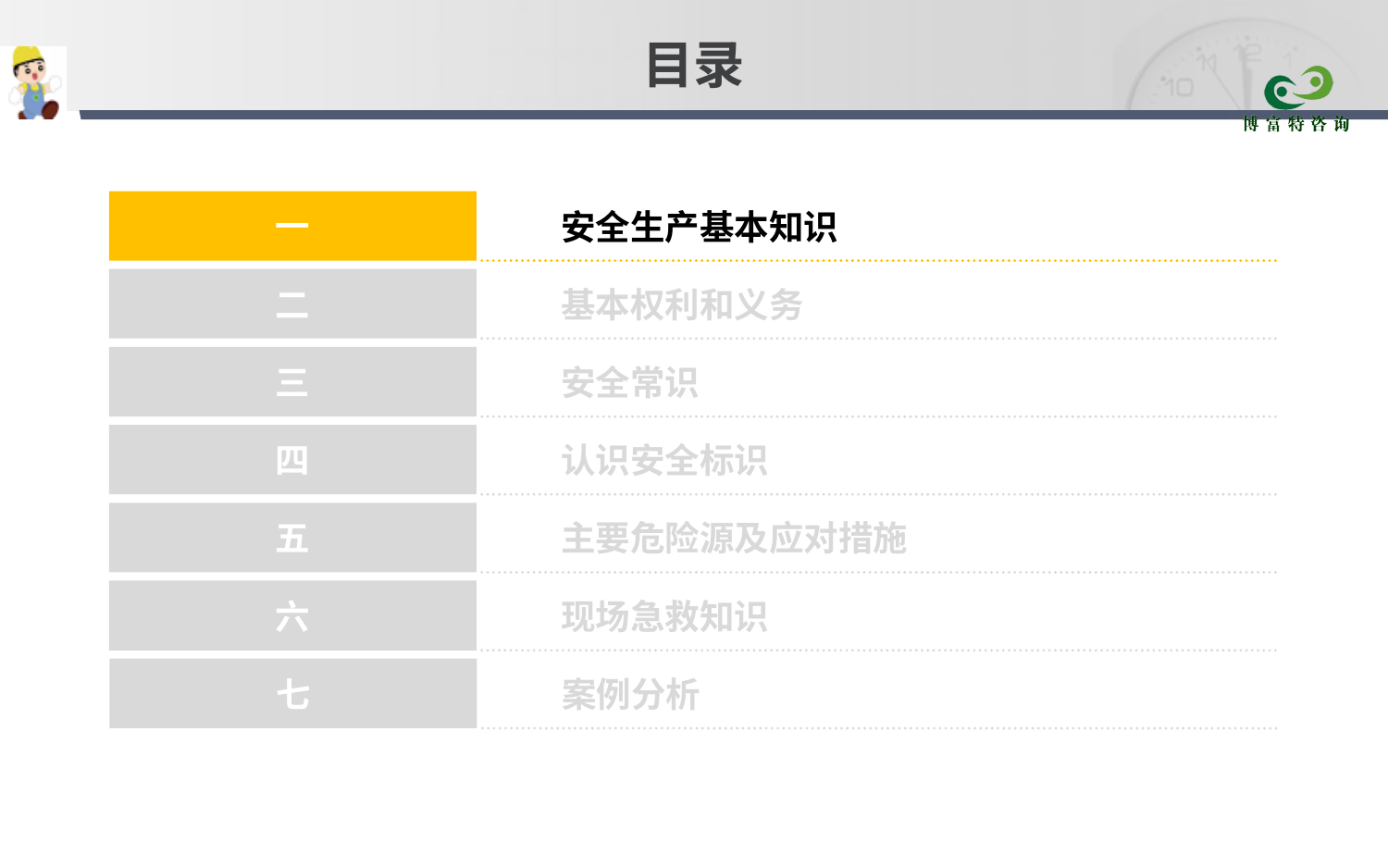

目录
一
安全生产基本知识

二
基本权利和义务

三
安全常识

四
认识安全标识

五
主要危险源及应对措施

六
现场急救知识

七
案例分析